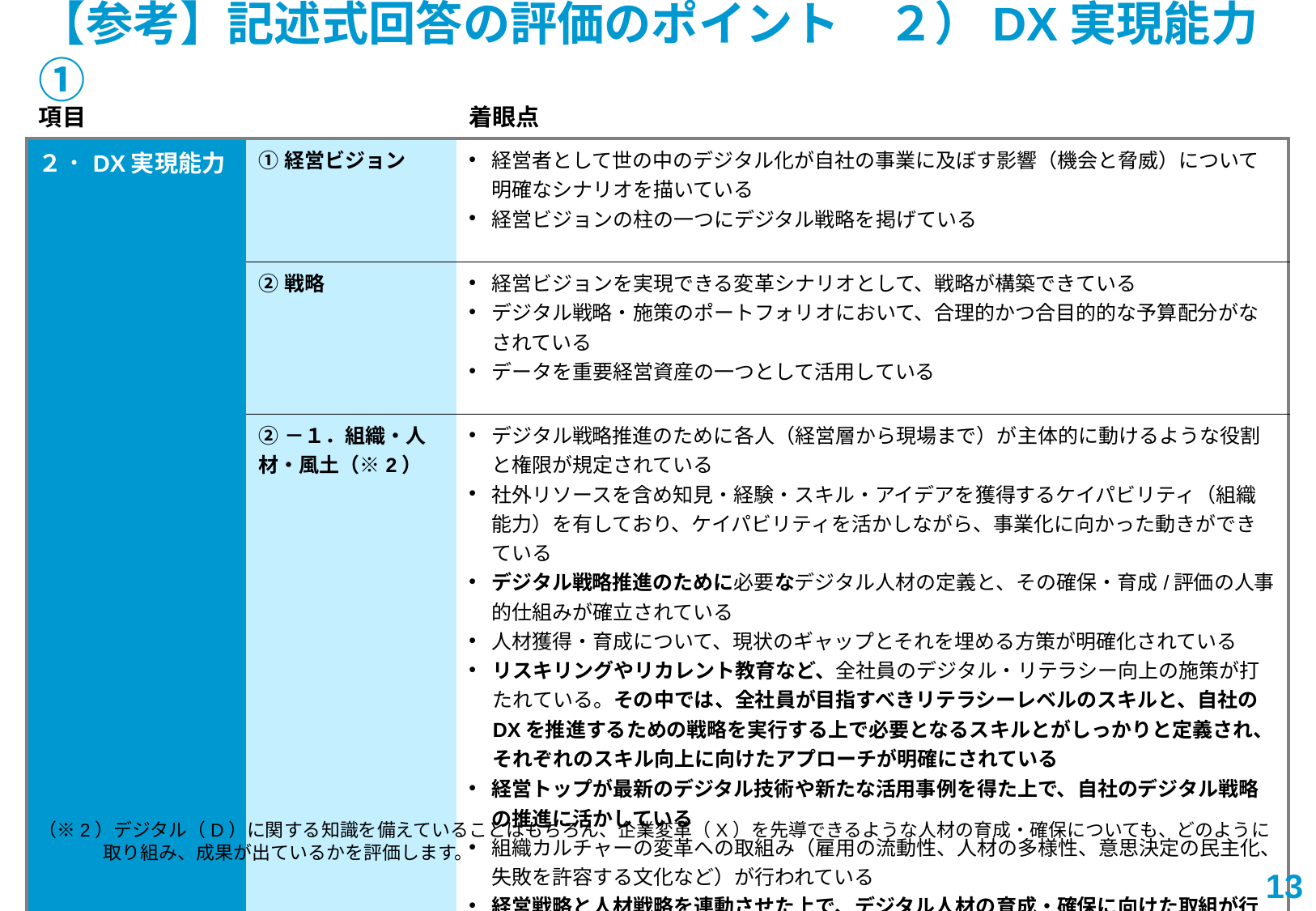

【参考】記述式回答の評価のポイント　２）DX実現能力①
| 項目 |  | 着眼点 |
| --- | --- | --- |
| ２．DX実現能力 | ①経営ビジョン | 経営者として世の中のデジタル化が自社の事業に及ぼす影響（機会と脅威）について明確なシナリオを描いている 経営ビジョンの柱の一つにデジタル戦略を掲げている |
|  | ②戦略 | 経営ビジョンを実現できる変革シナリオとして、戦略が構築できている デジタル戦略・施策のポートフォリオにおいて、合理的かつ合目的的な予算配分がなされている データを重要経営資産の一つとして活用している |
|  | ②－１．組織・人材・風土（※2） | デジタル戦略推進のために各人（経営層から現場まで）が主体的に動けるような役割と権限が規定されている 社外リソースを含め知見・経験・スキル・アイデアを獲得するケイパビリティ（組織能力）を有しており、ケイパビリティを活かしながら、事業化に向かった動きができている デジタル戦略推進のために必要なデジタル人材の定義と、その確保・育成/評価の人事的仕組みが確立されている 人材獲得・育成について、現状のギャップとそれを埋める方策が明確化されている リスキリングやリカレント教育など、全社員のデジタル・リテラシー向上の施策が打たれている。その中では、全社員が目指すべきリテラシーレベルのスキルと、自社のDXを推進するための戦略を実行する上で必要となるスキルとがしっかりと定義され、それぞれのスキル向上に向けたアプローチが明確にされている 経営トップが最新のデジタル技術や新たな活用事例を得た上で、自社のデジタル戦略の推進に活かしている 組織カルチャーの変革への取組み（雇用の流動性、人材の多様性、意思決定の民主化、失敗を許容する文化など）が行われている 経営戦略と人材戦略を連動させた上で、デジタル人材の育成・確保に向けた取組が行われている |
（※2）デジタル（D）に関する知識を備えていることはもちろん、企業変革（X）を先導できるような人材の育成・確保についても、どのように取り組み、成果が出ているかを評価します。
13